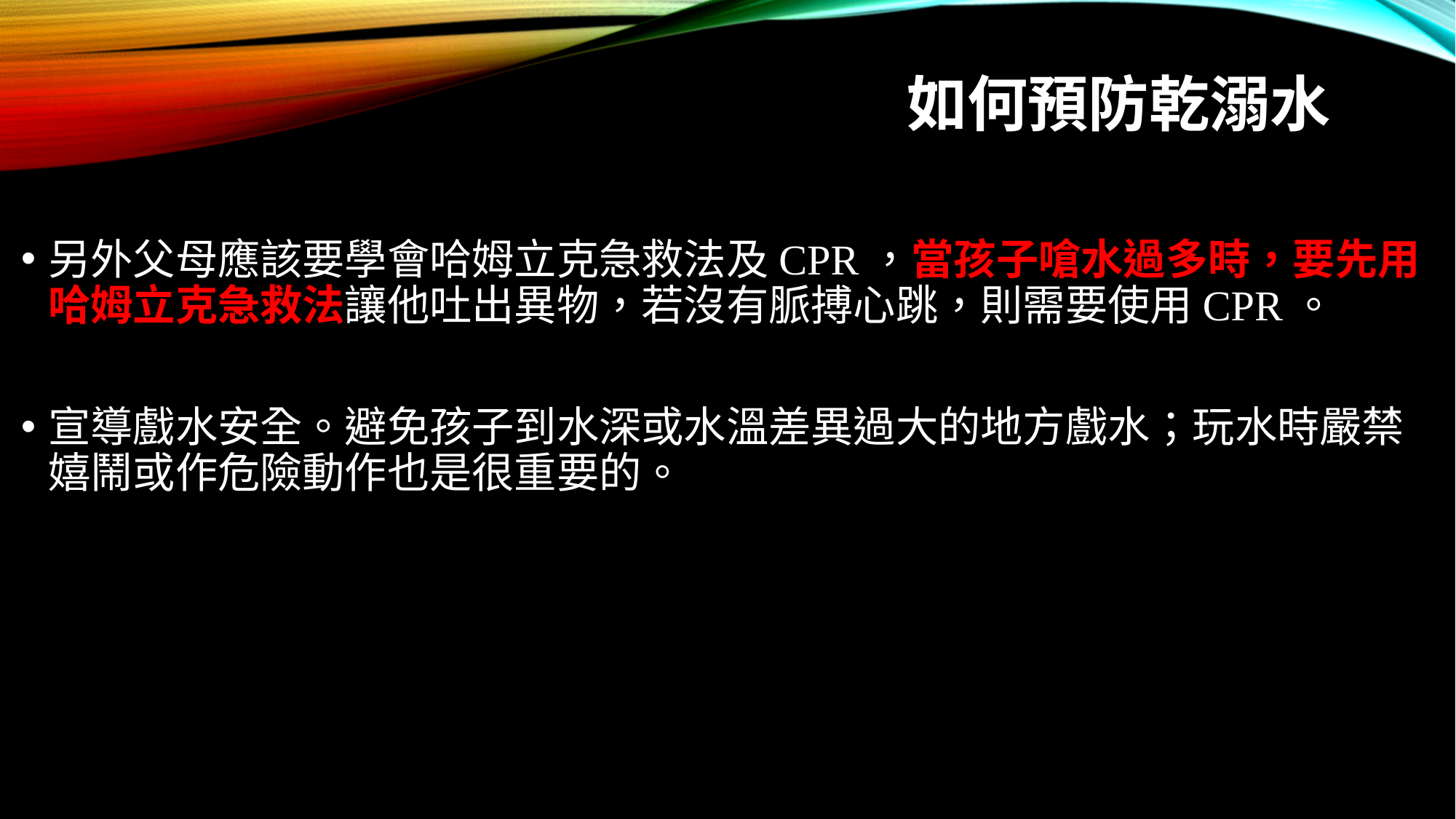

# 如何預防乾溺水
另外父母應該要學會哈姆立克急救法及CPR，當孩子嗆水過多時，要先用哈姆立克急救法讓他吐出異物，若沒有脈搏心跳，則需要使用CPR。

宣導戲水安全。避免孩子到水深或水溫差異過大的地方戲水；玩水時嚴禁嬉鬧或作危險動作也是很重要的。